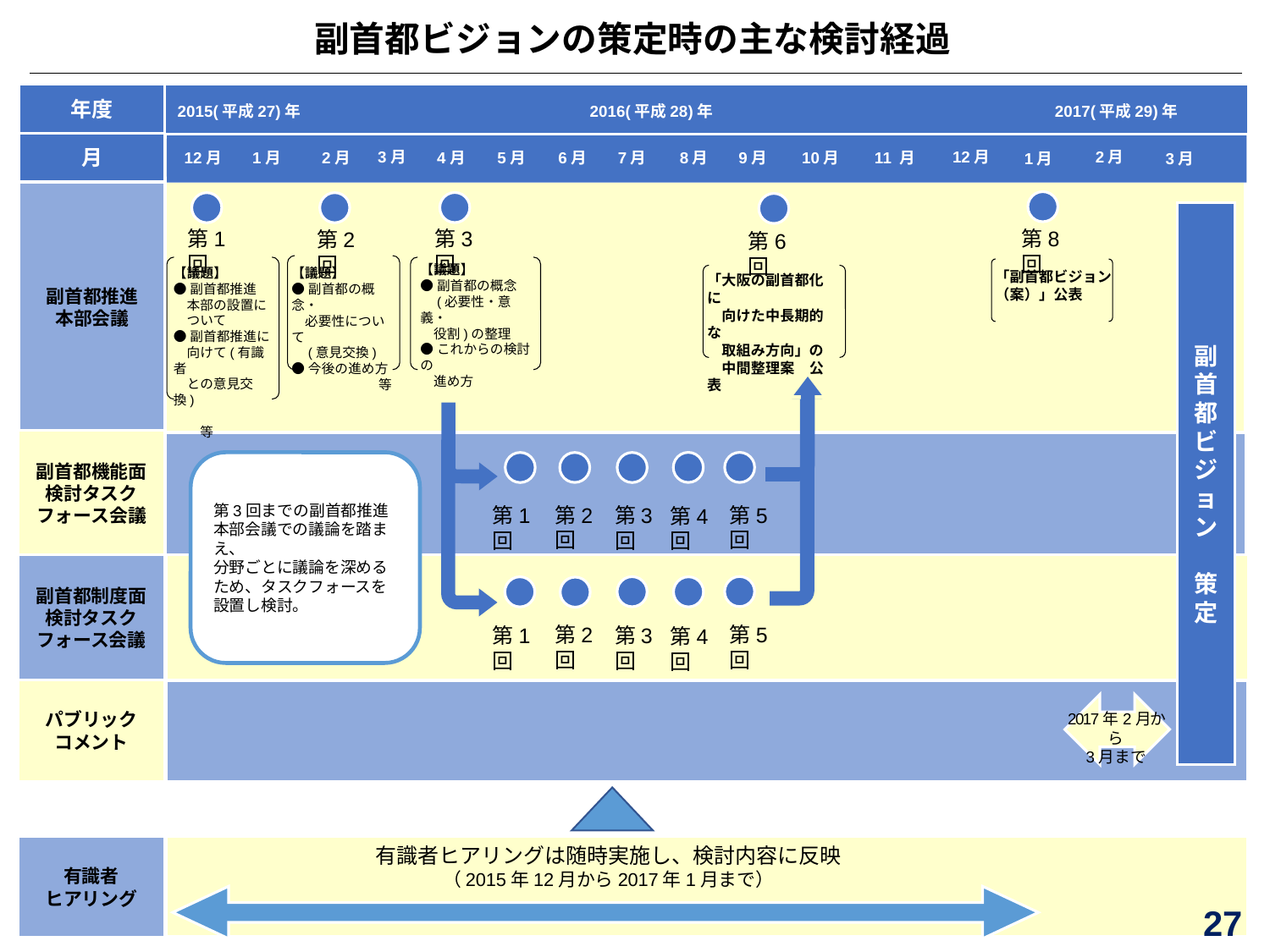

副首都ビジョンの策定時の主な検討経過
年度

2017(平成29)年
2015(平成27)年
2016(平成28)年
月

3月
12月
2月
11 月
9月
10月
2月
12月
1月
4月
5月
6月
7月
8月
1月
3月

副首都推進
本部会議

副首都ビジョン　策定
第1回
第3回
第8回
第2回
第6回

【議題】
●副首都の概念
　(必要性・意義・
　役割)の整理
●これからの検討の
　進め方

【議題】
●副首都推進
　本部の設置に
　ついて
●副首都推進に
　向けて(有識者
　との意見交換)
　　　　　　　　　等
【議題】
●副首都の概念・
　必要性について
　(意見交換)
●今後の進め方
等

「副首都ビジョン（案）」公表
「大阪の副首都化に
　向けた中長期的な
　取組み方向」の
　中間整理案　公表

副首都機能面
検討タスク
フォース会議

第3回までの副首都推進
本部会議での議論を踏まえ、
分野ごとに議論を深める
ため、タスクフォースを設置し検討。

第2回
第5回
第1回
第3回
第4回

副首都制度面
検討タスク
フォース会議

第2回
第5回
第1回
第3回
第4回
パブリック
コメント

2017年2月から
3月まで

有識者ヒアリングは随時実施し、検討内容に反映
（2015年12月から2017年1月まで）
有識者
ヒアリング

27